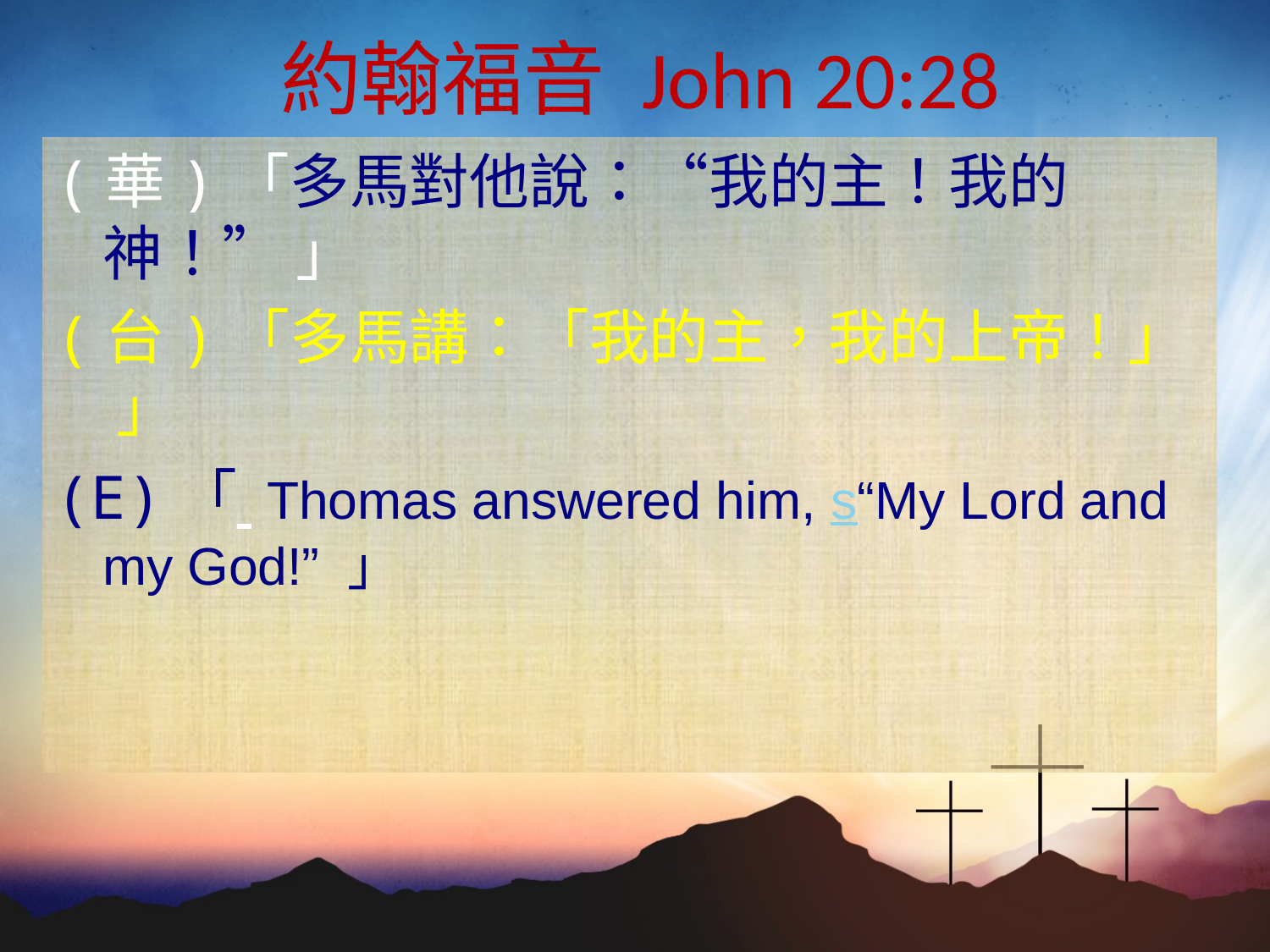

約翰福音 John 20:28

(華)「多馬對他說：“我的主！我的　神！” 」
(台)「多馬講：「我的主，我的上帝！」 」
(E)「 Thomas answered him, s“My Lord and my God!” 」